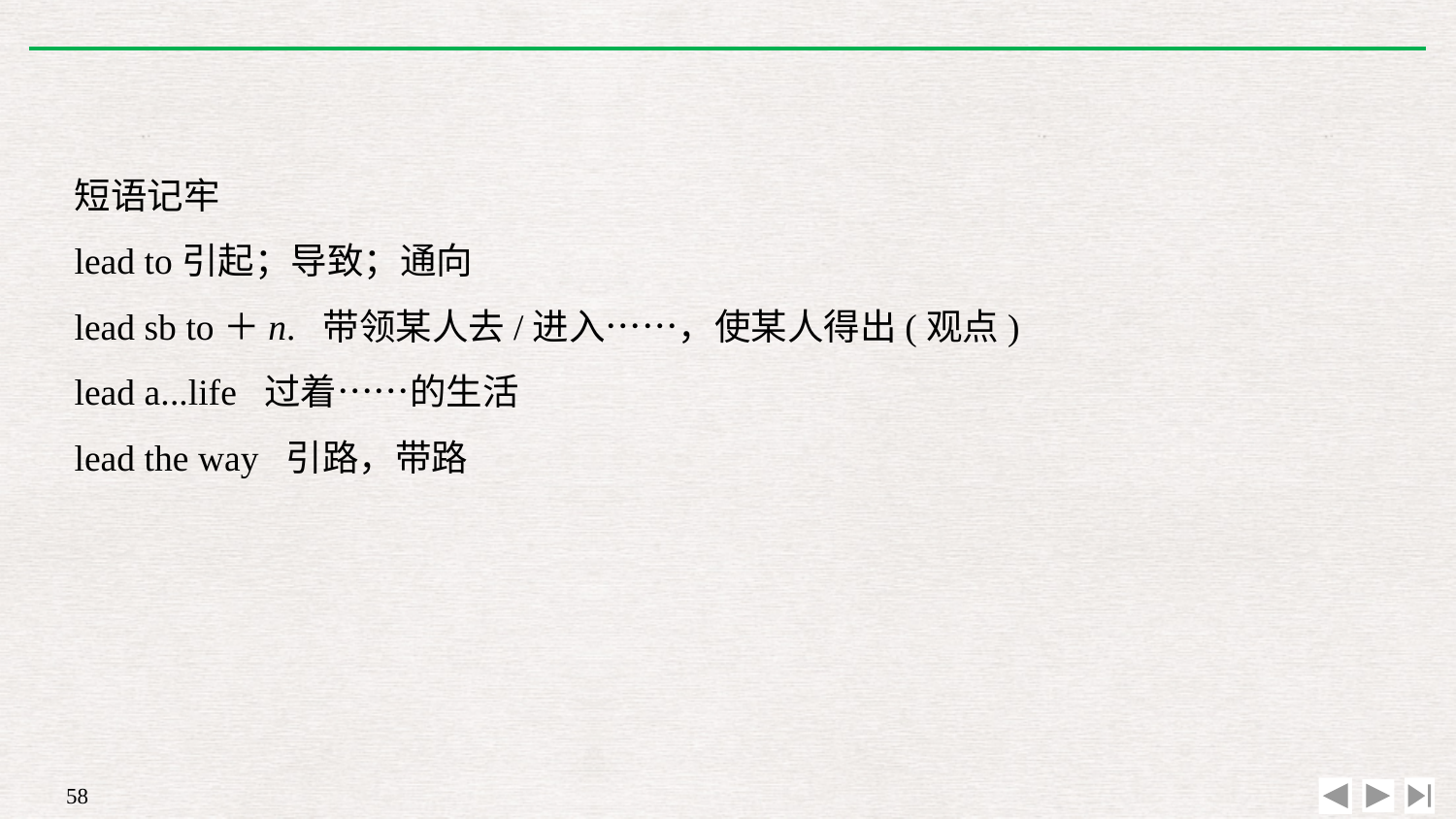

短语记牢
lead to引起；导致；通向
lead sb to＋n.  带领某人去/进入……，使某人得出(观点)
lead a...life  过着……的生活
lead the way  引路，带路